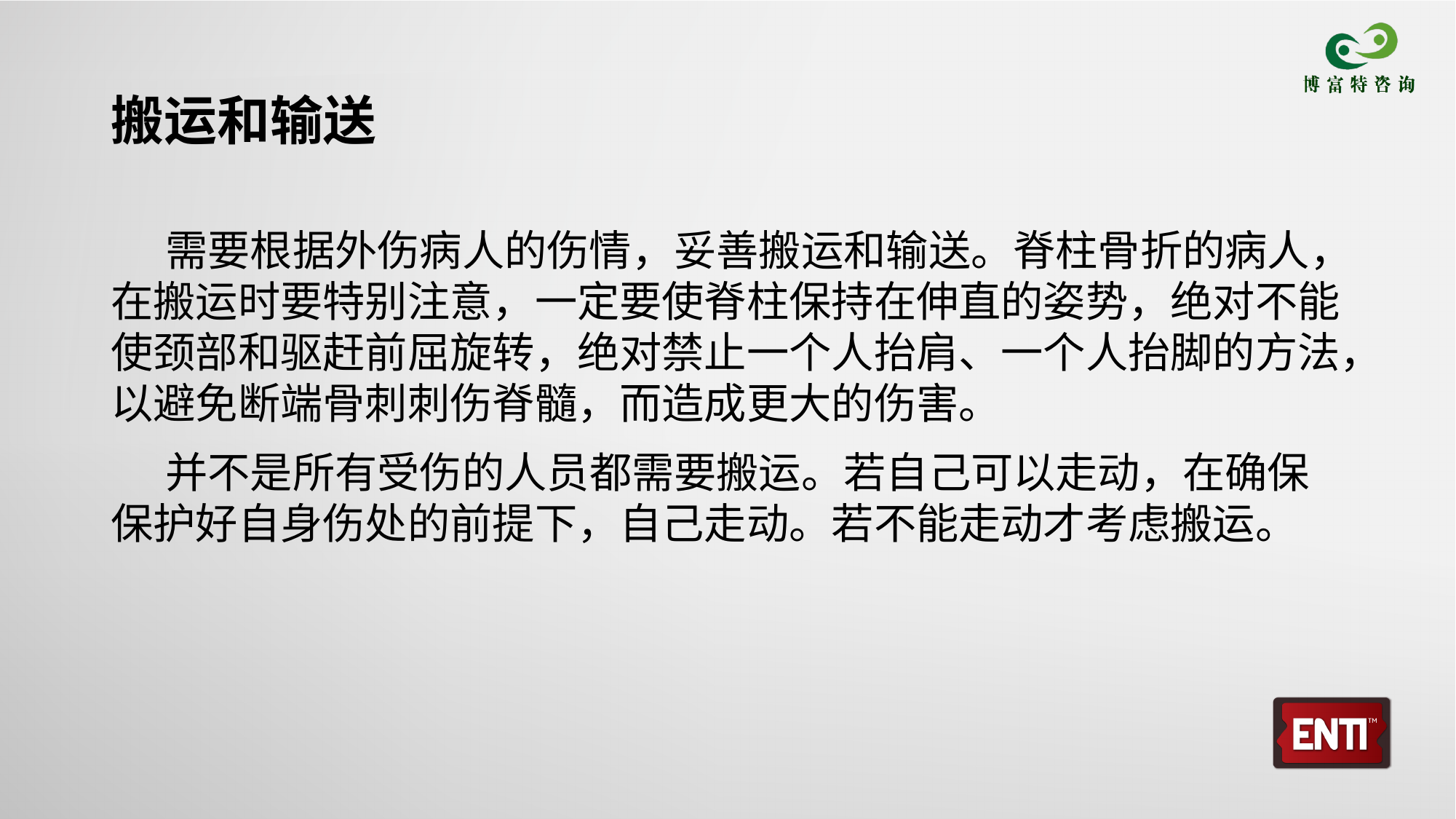

# 搬运和输送
需要根据外伤病人的伤情，妥善搬运和输送。脊柱骨折的病人，在搬运时要特别注意，一定要使脊柱保持在伸直的姿势，绝对不能使颈部和驱赶前屈旋转，绝对禁止一个人抬肩、一个人抬脚的方法，以避免断端骨刺刺伤脊髓，而造成更大的伤害。
并不是所有受伤的人员都需要搬运。若自己可以走动，在确保保护好自身伤处的前提下，自己走动。若不能走动才考虑搬运。